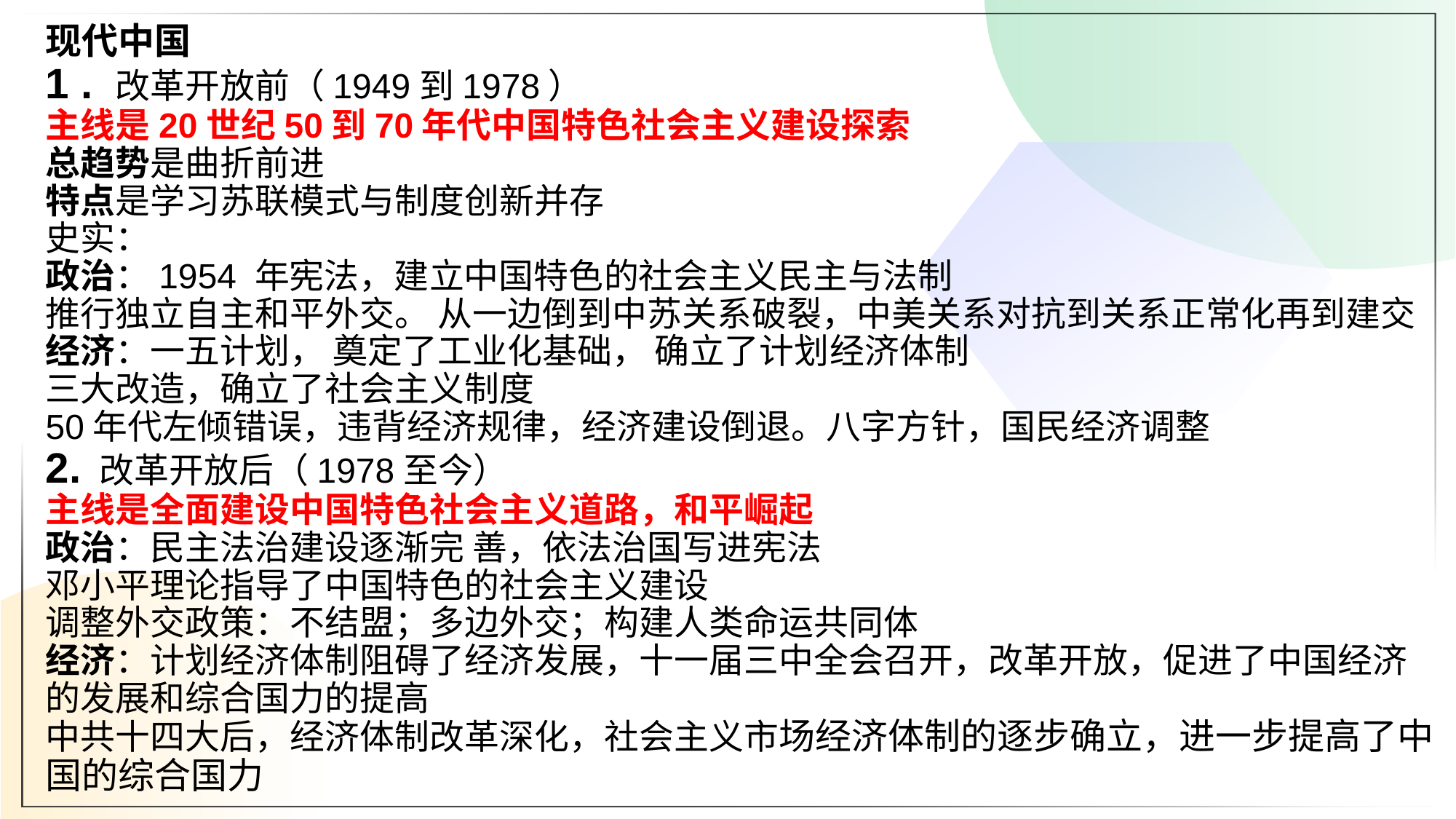

现代中国
1 . 改革开放前（1949到1978）
主线是20世纪50到70年代中国特色社会主义建设探索
总趋势是曲折前进
特点是学习苏联模式与制度创新并存
史实：
政治：1954 年宪法，建立中国特色的社会主义民主与法制
推行独立自主和平外交。 从一边倒到中苏关系破裂，中美关系对抗到关系正常化再到建交
经济：一五计划， 奠定了工业化基础， 确立了计划经济体制
三大改造，确立了社会主义制度
50年代左倾错误，违背经济规律，经济建设倒退。八字方针，国民经济调整
2. 改革开放后（1978至今）
主线是全面建设中国特色社会主义道路，和平崛起
政治：民主法治建设逐渐完 善，依法治国写进宪法
邓小平理论指导了中国特色的社会主义建设
调整外交政策：不结盟；多边外交；构建人类命运共同体
经济：计划经济体制阻碍了经济发展，十一届三中全会召开，改革开放，促进了中国经济的发展和综合国力的提高
中共十四大后，经济体制改革深化，社会主义市场经济体制的逐步确立，进一步提高了中国的综合国力